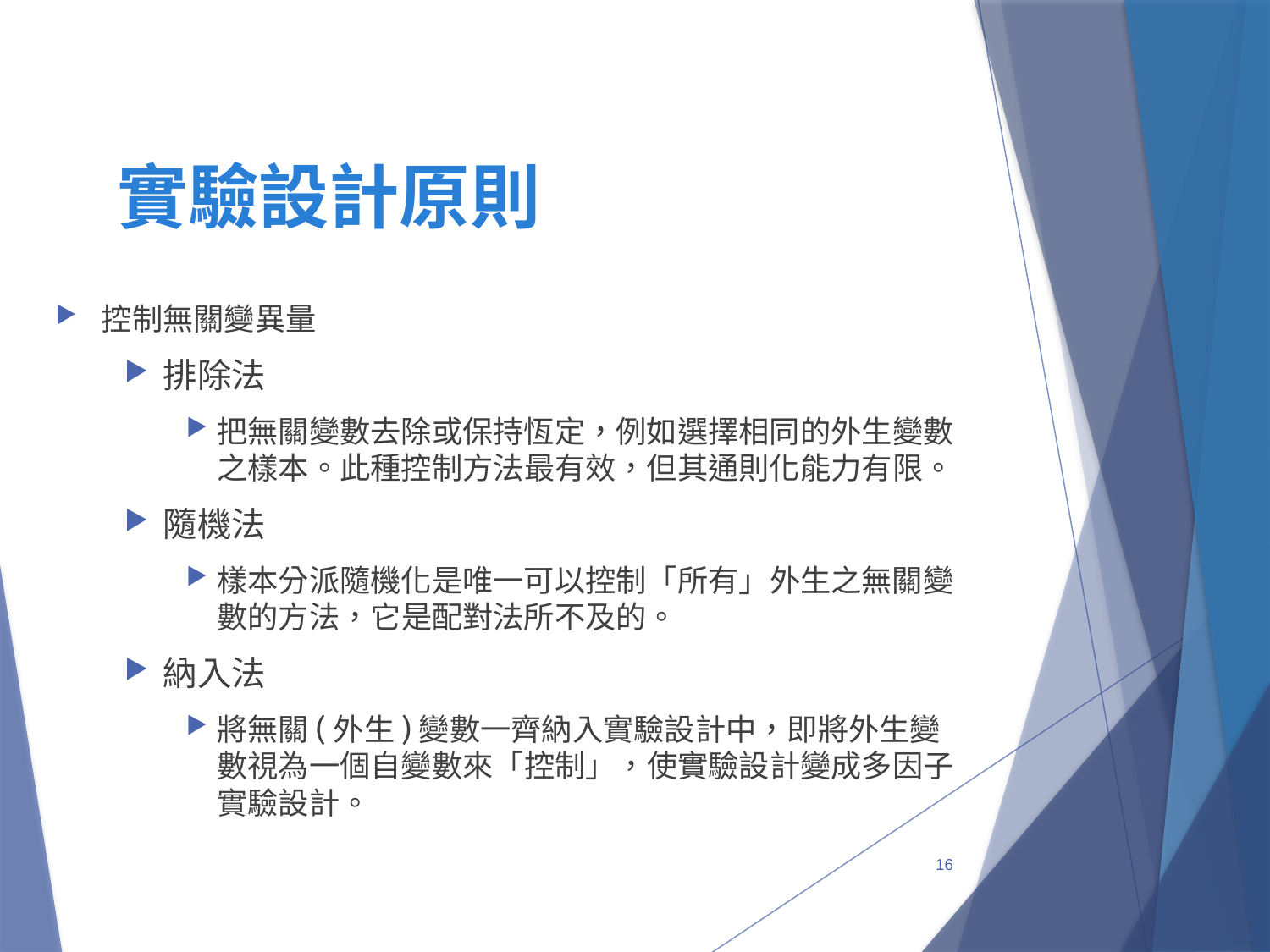

# 實驗設計原則
控制無關變異量
排除法
把無關變數去除或保持恆定，例如選擇相同的外生變數之樣本。此種控制方法最有效，但其通則化能力有限。
隨機法
樣本分派隨機化是唯一可以控制「所有」外生之無關變數的方法，它是配對法所不及的。
納入法
將無關(外生)變數一齊納入實驗設計中，即將外生變數視為一個自變數來「控制」，使實驗設計變成多因子實驗設計。

16